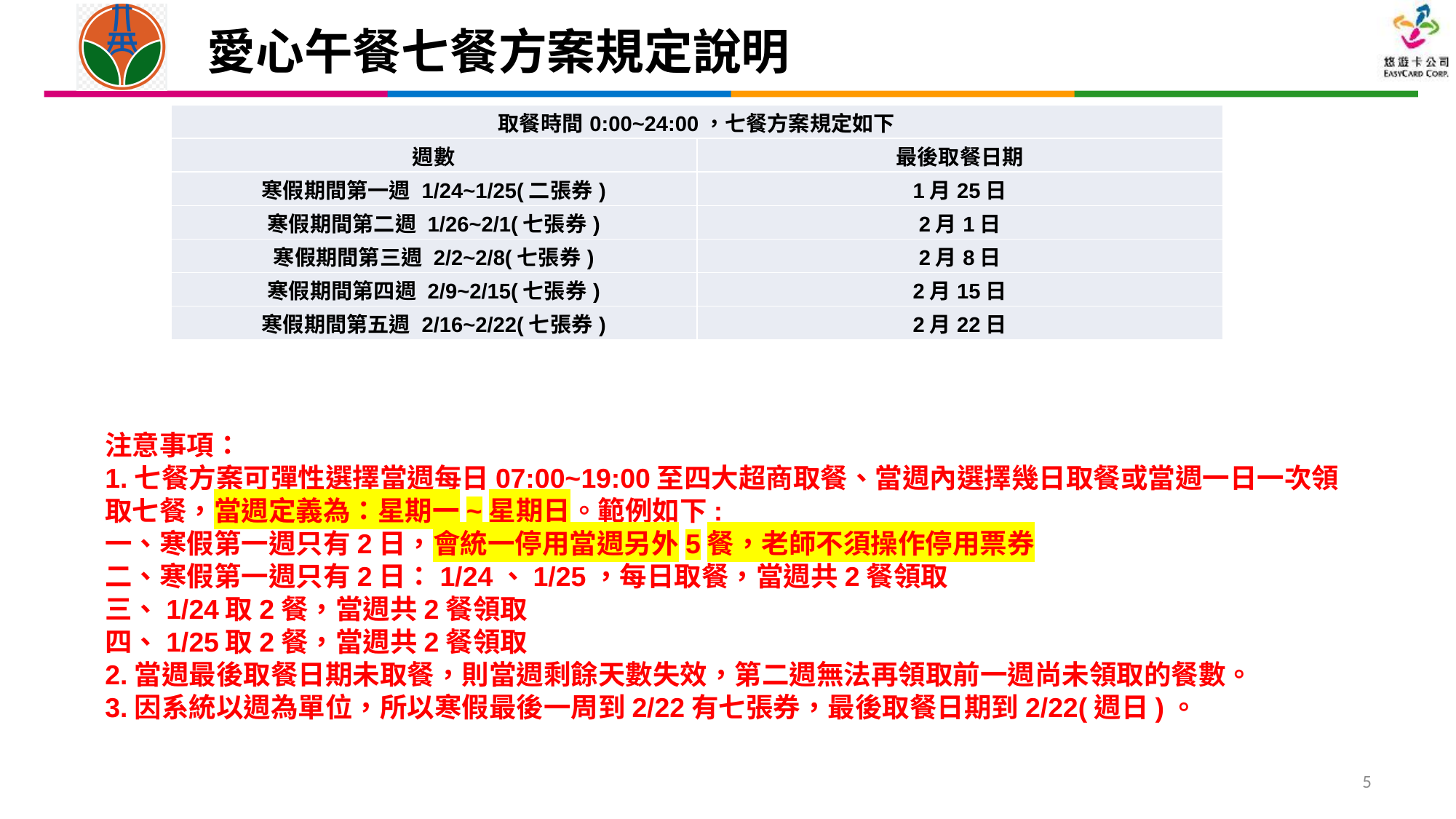

愛心午餐七餐方案規定說明
| 取餐時間0:00~24:00，七餐方案規定如下 |  |
| --- | --- |
| 週數 | 最後取餐日期 |
| 寒假期間第一週 1/24~1/25(二張券) | 1月25日 |
| 寒假期間第二週 1/26~2/1(七張券) | 2月1日 |
| 寒假期間第三週 2/2~2/8(七張券) | 2月8日 |
| 寒假期間第四週 2/9~2/15(七張券) | 2月15日 |
| 寒假期間第五週 2/16~2/22(七張券) | 2月22日 |
注意事項：
1.七餐方案可彈性選擇當週每日07:00~19:00至四大超商取餐、當週內選擇幾日取餐或當週一日一次領取七餐，當週定義為：星期一~星期日。範例如下:
一、寒假第一週只有2日，會統一停用當週另外5餐，老師不須操作停用票券
二、寒假第一週只有2日：1/24、1/25，每日取餐，當週共2餐領取
三、1/24取2餐，當週共2餐領取
四、1/25取2餐，當週共2餐領取
2.當週最後取餐日期未取餐，則當週剩餘天數失效，第二週無法再領取前一週尚未領取的餐數。
3.因系統以週為單位，所以寒假最後一周到2/22有七張券，最後取餐日期到2/22(週日)。
5